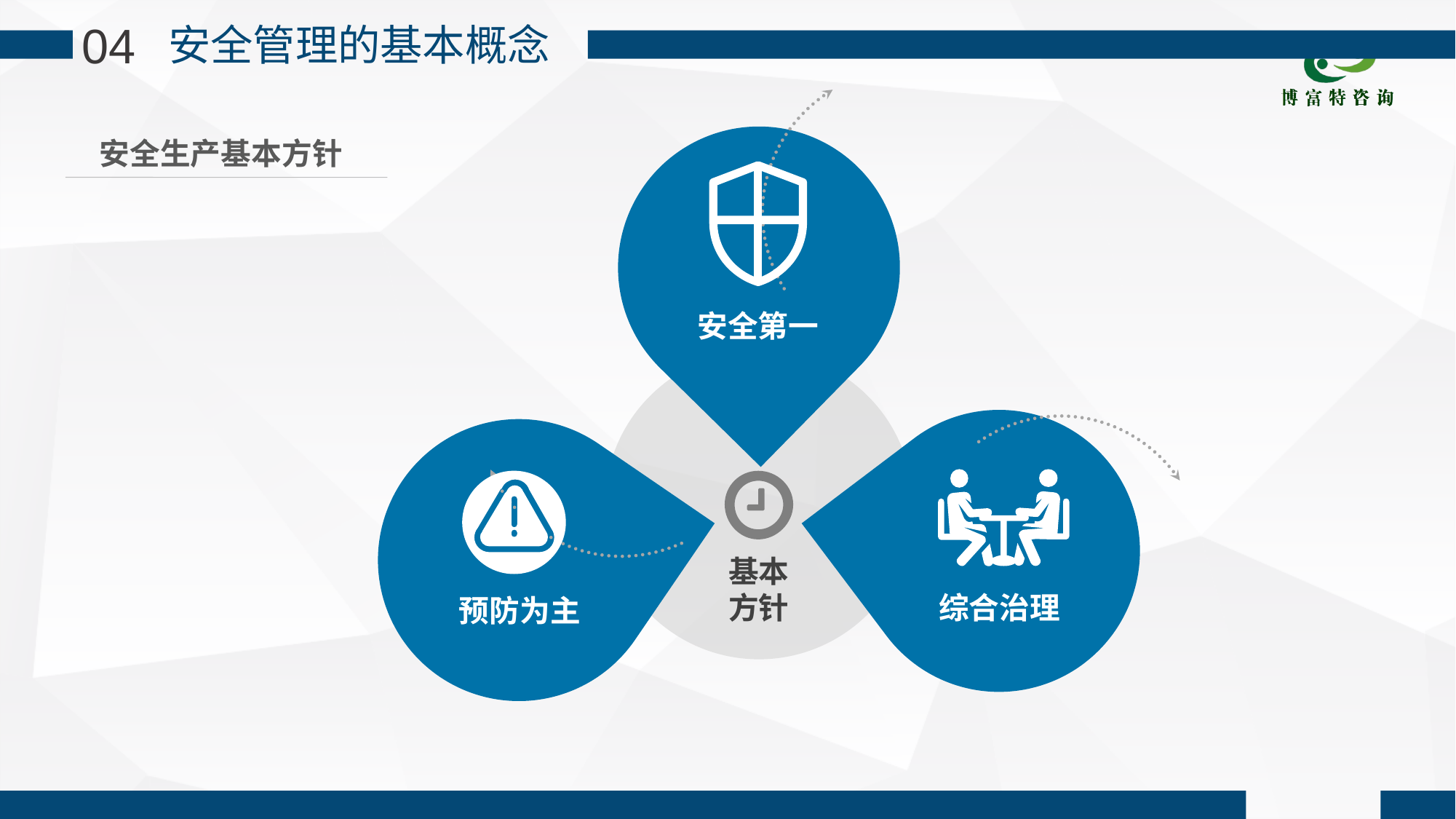

04
安全管理的基本概念

安全第一

基本
方针
综合治理
预防为主

安全生产基本方针